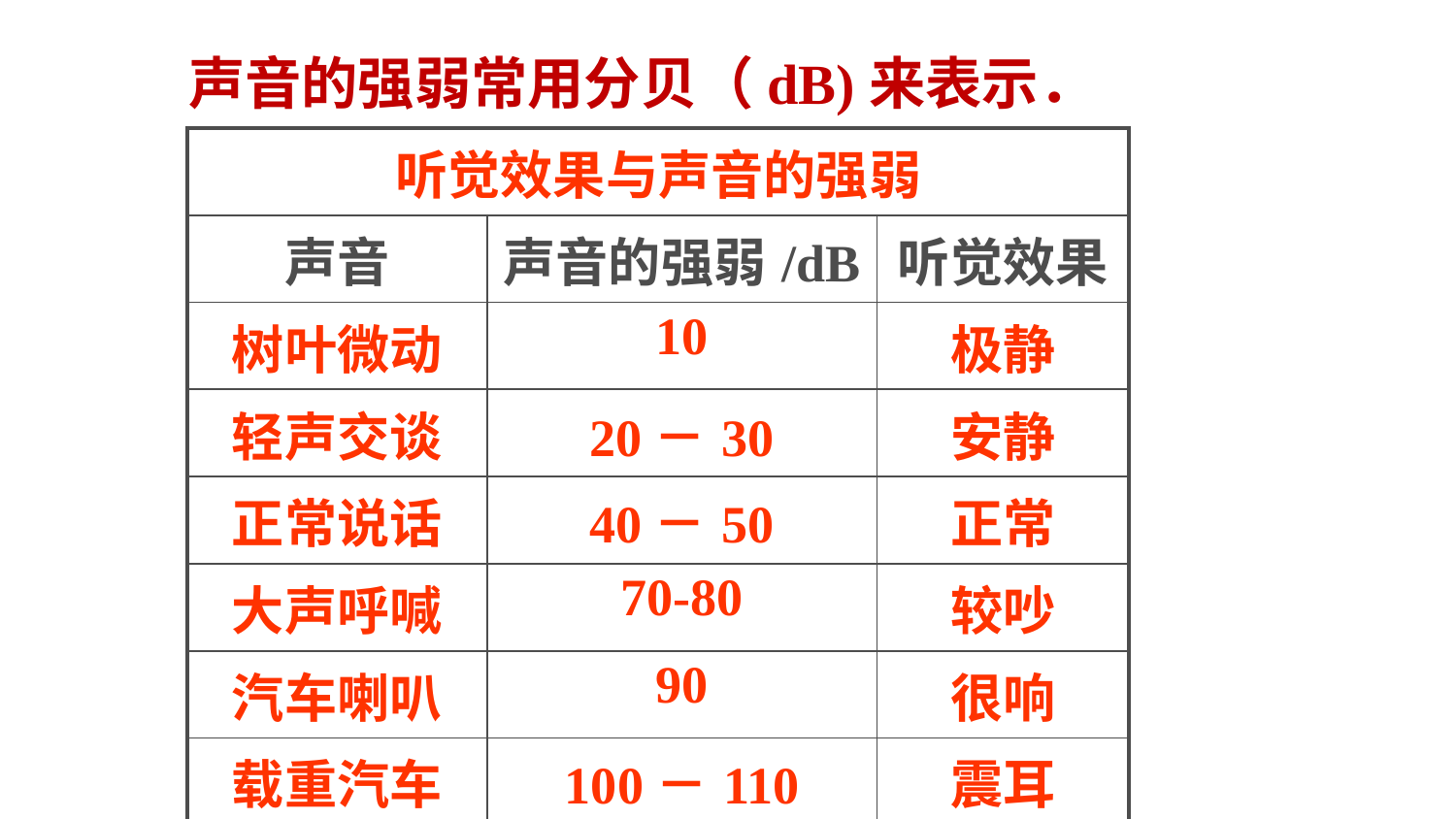

声音的强弱常用分贝（dB)来表示．
| 听觉效果与声音的强弱 |  |  |
| --- | --- | --- |
| 声音 | 声音的强弱/dB | 听觉效果 |
| 树叶微动 | 10 | 极静 |
| 轻声交谈 | 20－30 | 安静 |
| 正常说话 | 40－50 | 正常 |
| 大声呼喊 | 70-80 | 较吵 |
| 汽车喇叭 | 90 | 很响 |
| 载重汽车 | 100－110 | 震耳 |
| 飞机发动机 | 120－130 | 疼痛难忍 |